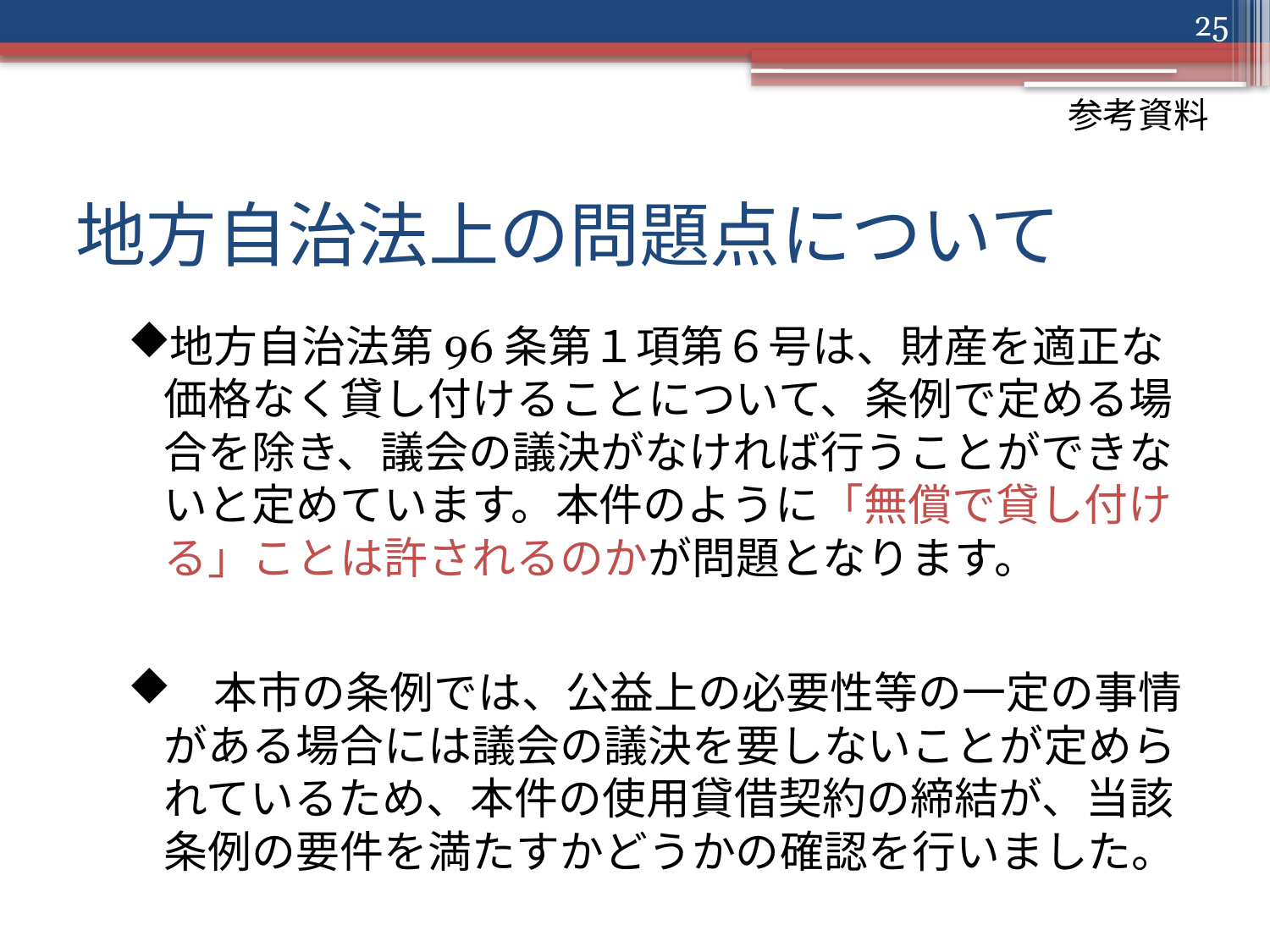

25
参考資料
# 地方自治法上の問題点について
地方自治法第96条第１項第６号は、財産を適正な価格なく貸し付けることについて、条例で定める場合を除き、議会の議決がなければ行うことができないと定めています。本件のように「無償で貸し付ける」ことは許されるのかが問題となります。

　本市の条例では、公益上の必要性等の一定の事情がある場合には議会の議決を要しないことが定められているため、本件の使用貸借契約の締結が、当該条例の要件を満たすかどうかの確認を行いました。